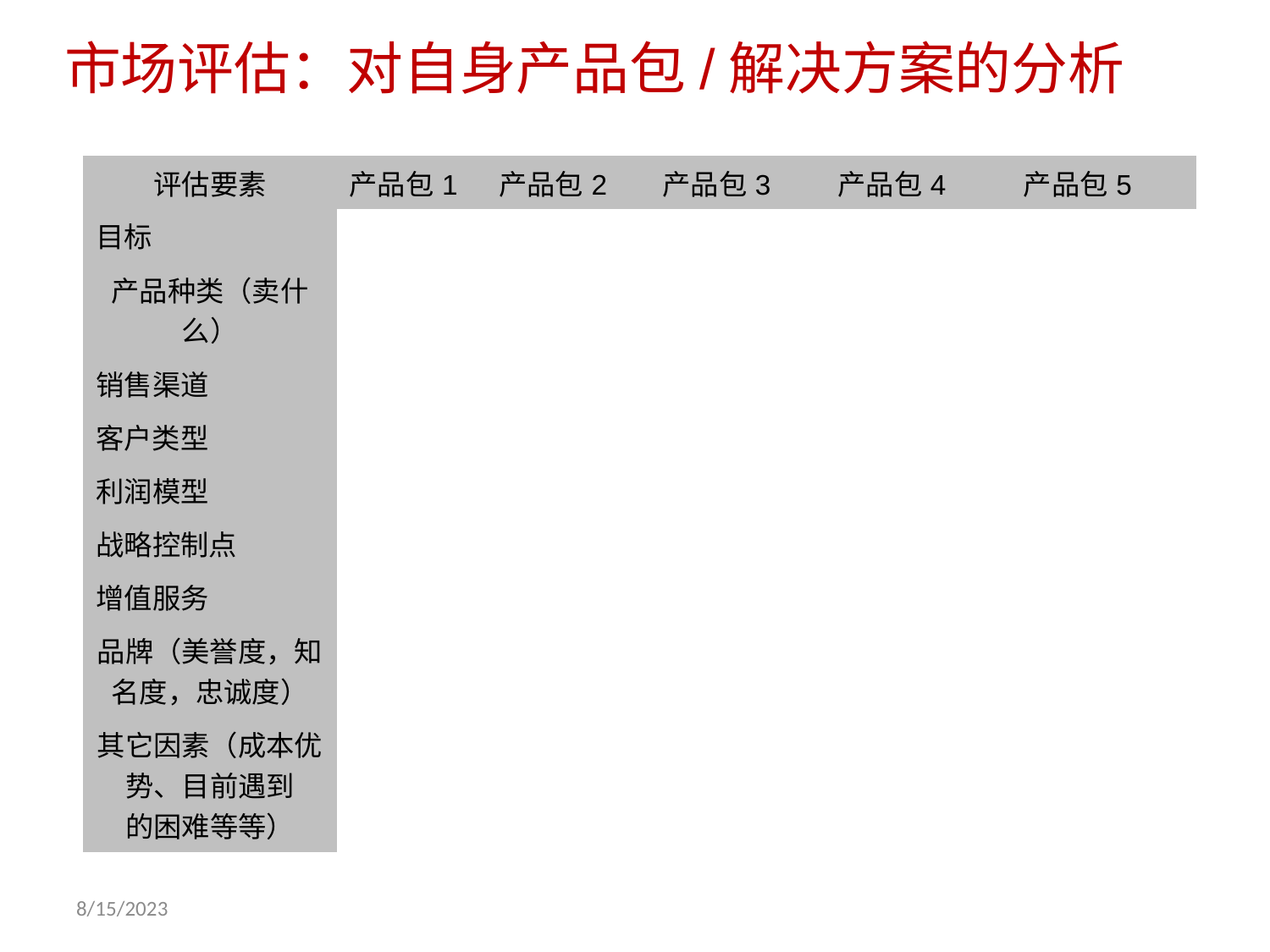

市场评估：对自身产品包/解决方案的分析
| 评估要素 | 产品包1 | 产品包2 | 产品包3 | 产品包4 | 产品包5 |
| --- | --- | --- | --- | --- | --- |
| 目标 |  |  |  |  |  |
| 产品种类（卖什么） |  |  |  |  |  |
| 销售渠道 |  |  |  |  |  |
| 客户类型 |  |  |  |  |  |
| 利润模型 |  |  |  |  |  |
| 战略控制点 |  |  |  |  |  |
| 增值服务 |  |  |  |  |  |
| 品牌（美誉度，知 名度，忠诚度） |  |  |  |  |  |
| 其它因素（成本优 势、目前遇到 的困难等等） |  |  |  |  |  |
8/15/2023